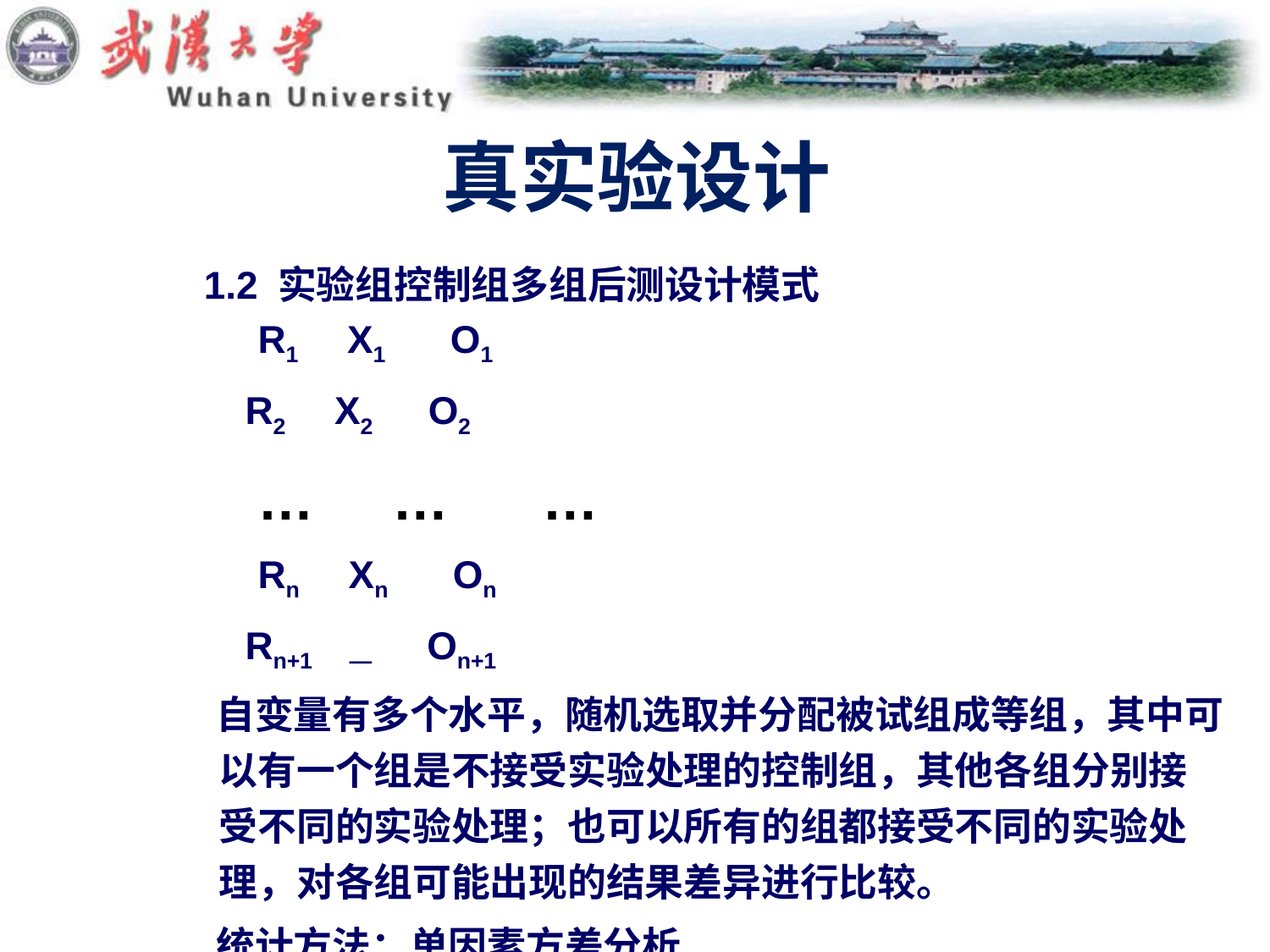

# 真实验设计
   1.2 实验组控制组多组后测设计模式
        R1        X1      O1
            R2        X2         O2
        …     …      …
        Rn        Xn      On
            Rn+1      —         On+1
    自变量有多个水平，随机选取并分配被试组成等组，其中可以有一个组是不接受实验处理的控制组，其他各组分别接受不同的实验处理；也可以所有的组都接受不同的实验处理，对各组可能出现的结果差异进行比较。
    统计方法：单因素方差分析